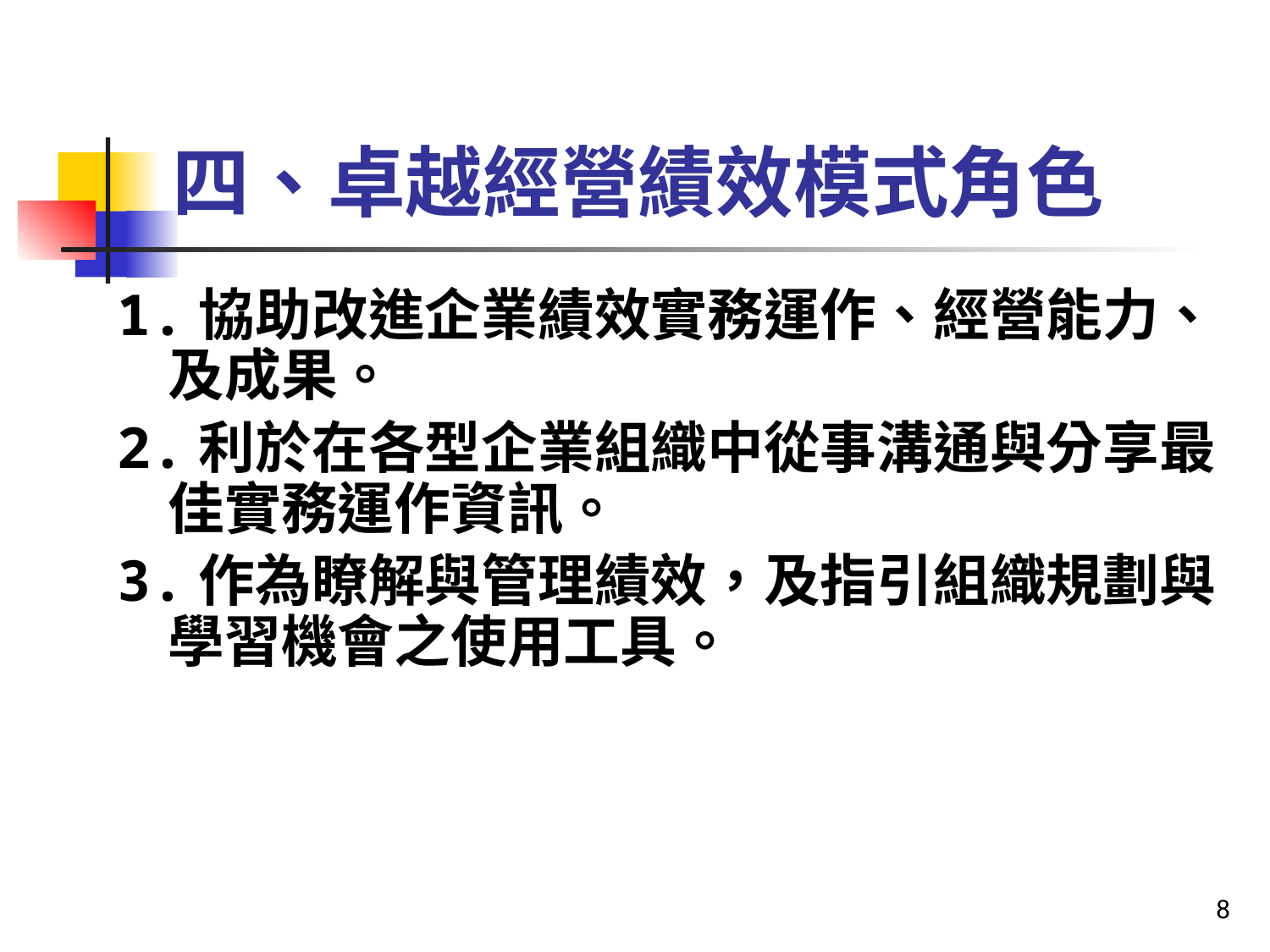

# 四、卓越經營績效模式角色
1.協助改進企業績效實務運作、經營能力、及成果。
2.利於在各型企業組織中從事溝通與分享最佳實務運作資訊。
3.作為瞭解與管理績效，及指引組織規劃與學習機會之使用工具。

8